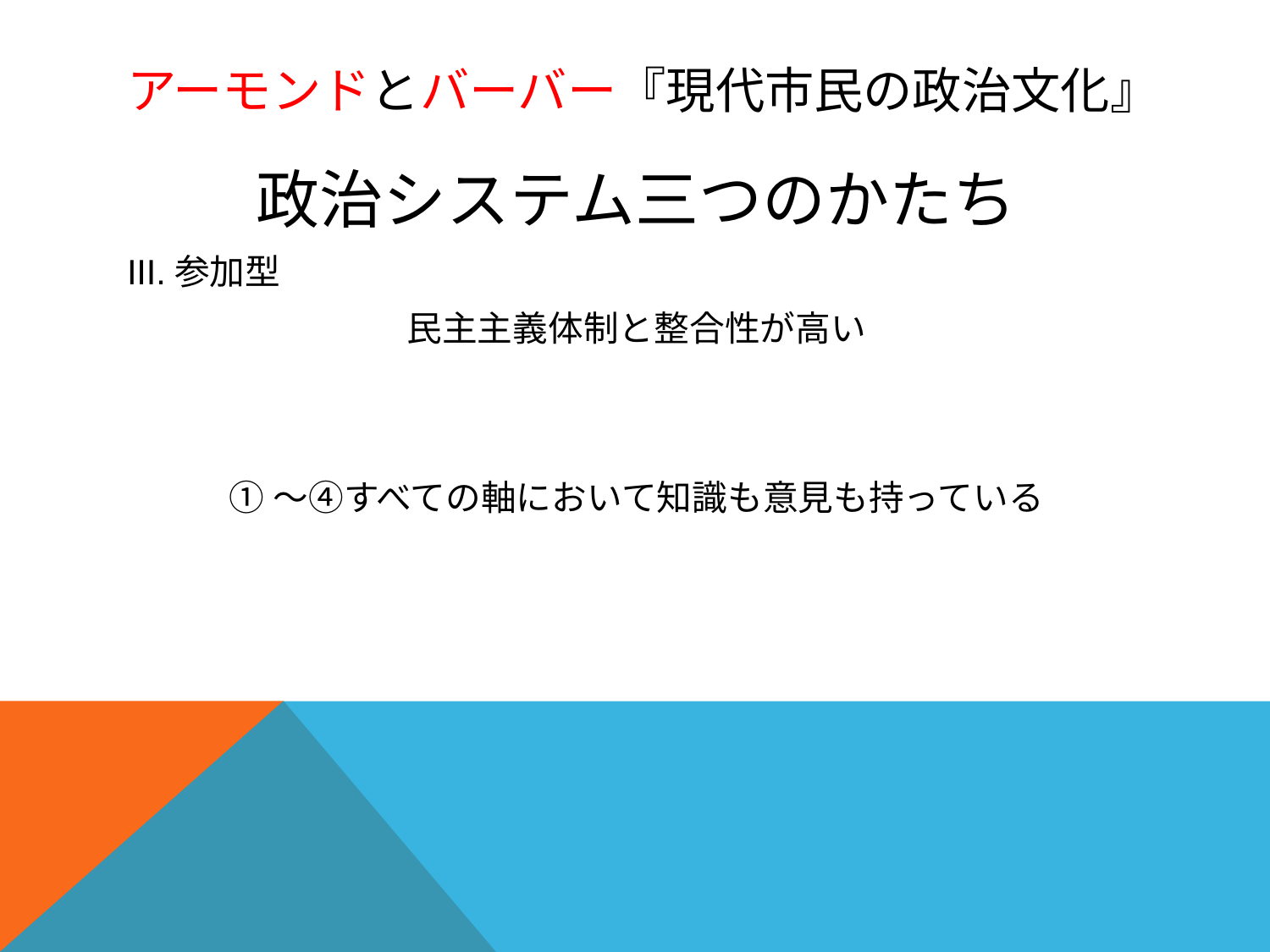

# アーモンドとバーバー『現代市民の政治文化』
政治システム三つのかたち
III.参加型
民主主義体制と整合性が高い

①～④すべての軸において知識も意見も持っている